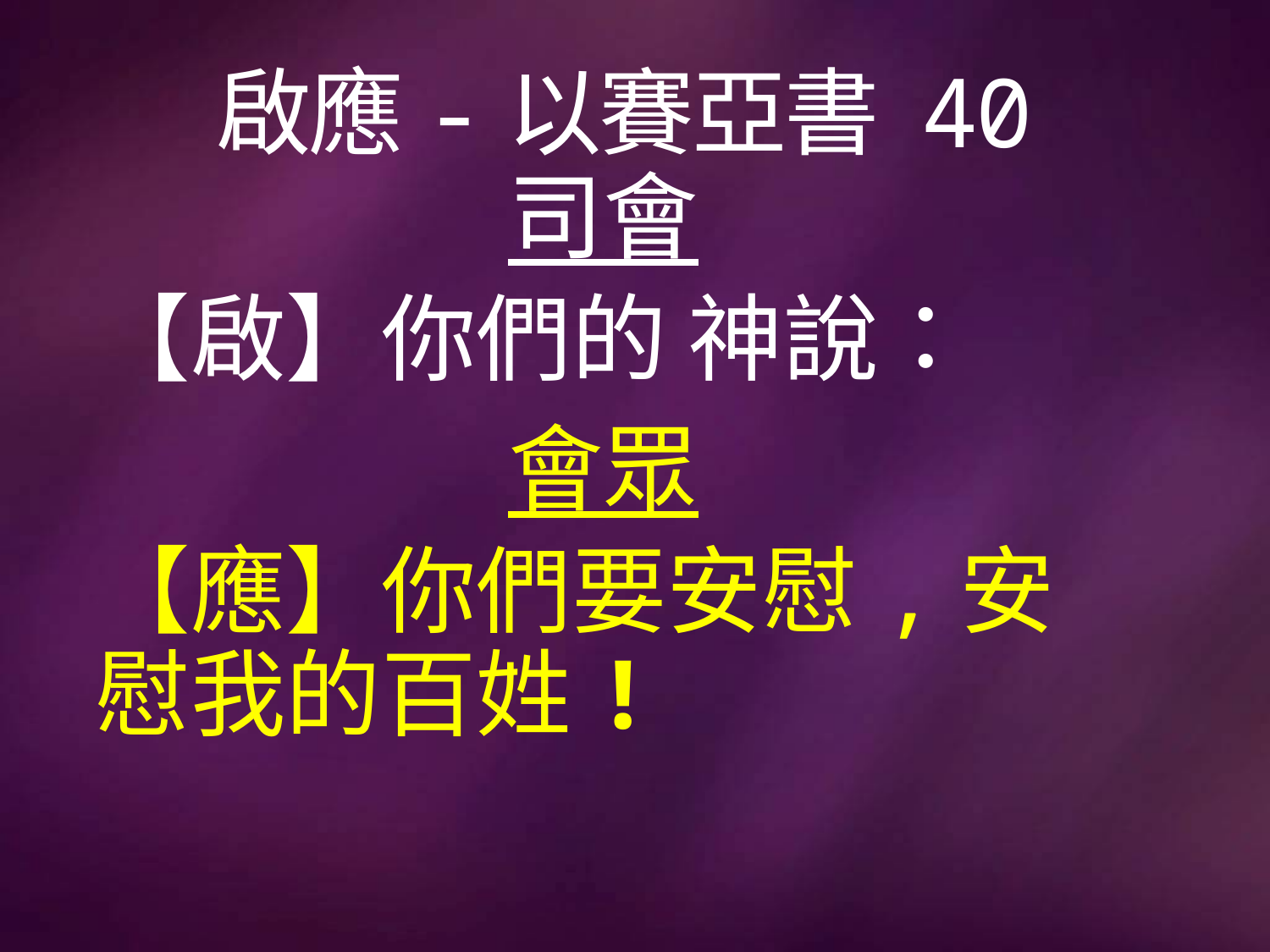

# 啟應-以賽亞書 40
司會
【啟】你們的 神說：

會眾
【應】你們要安慰,安慰我的百姓!